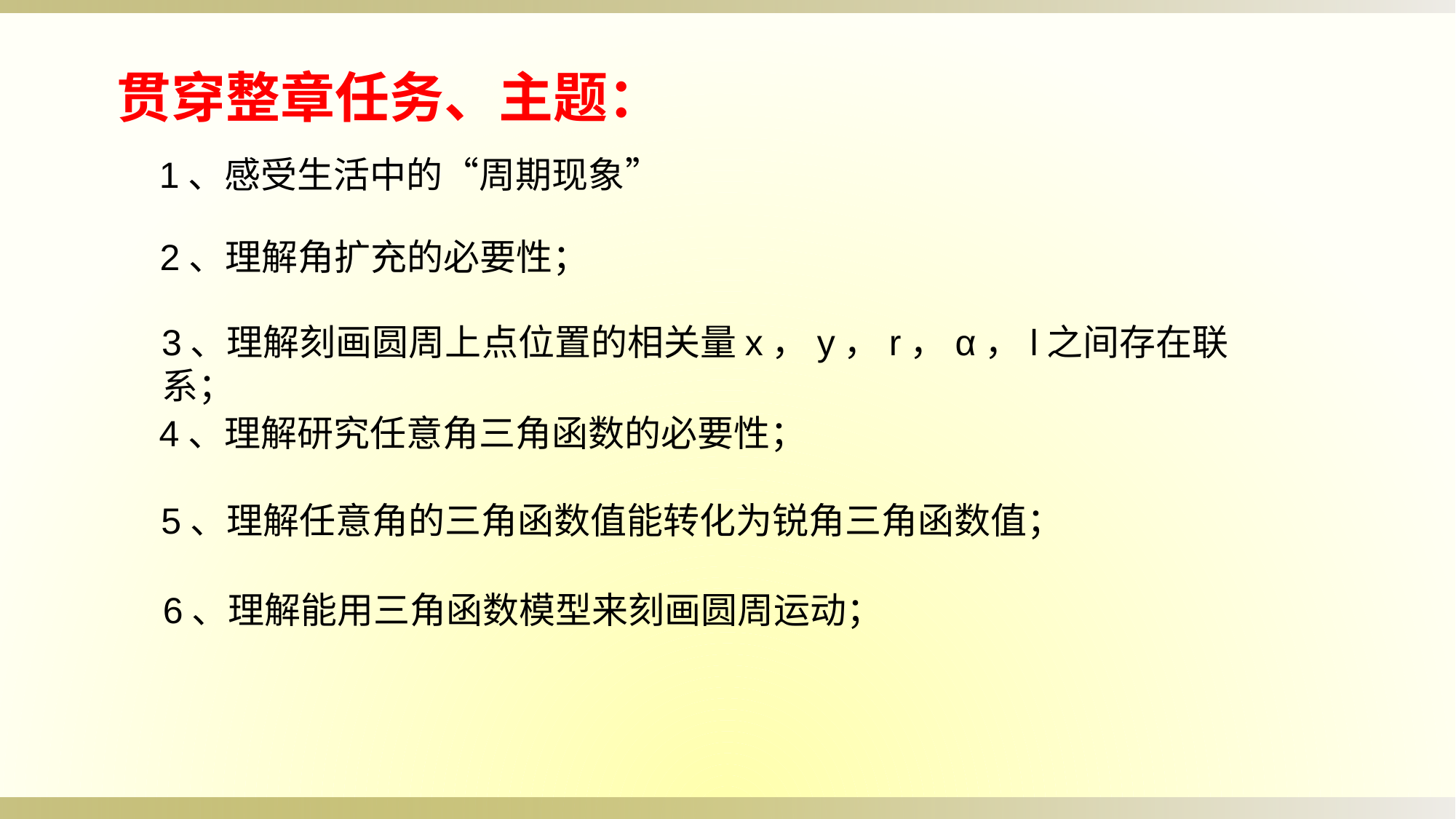

贯穿整章任务、主题：
1、感受生活中的“周期现象”
2、理解角扩充的必要性；
3、理解刻画圆周上点位置的相关量x，y，r，α，l之间存在联系；
4、理解研究任意角三角函数的必要性；
5、理解任意角的三角函数值能转化为锐角三角函数值；
6、理解能用三角函数模型来刻画圆周运动；